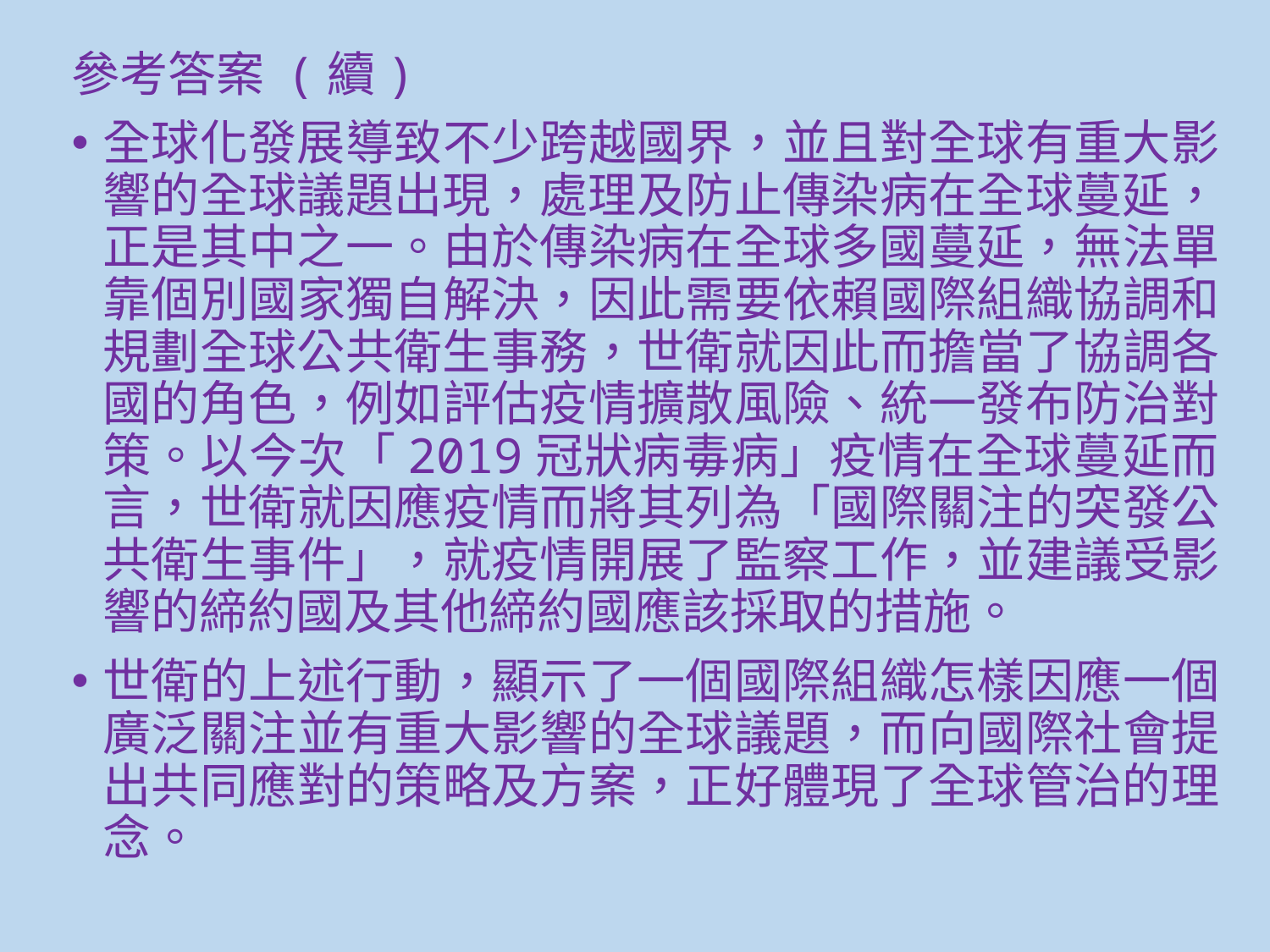

參考答案 (續)
全球化發展導致不少跨越國界，並且對全球有重大影響的全球議題出現，處理及防止傳染病在全球蔓延，正是其中之一。由於傳染病在全球多國蔓延，無法單靠個別國家獨自解決，因此需要依賴國際組織協調和規劃全球公共衛生事務，世衛就因此而擔當了協調各國的角色，例如評估疫情擴散風險、統一發布防治對策。以今次「2019冠狀病毒病」疫情在全球蔓延而言，世衛就因應疫情而將其列為「國際關注的突發公共衛生事件」，就疫情開展了監察工作，並建議受影響的締約國及其他締約國應該採取的措施。
世衛的上述行動，顯示了一個國際組織怎樣因應一個廣泛關注並有重大影響的全球議題，而向國際社會提出共同應對的策略及方案，正好體現了全球管治的理念。